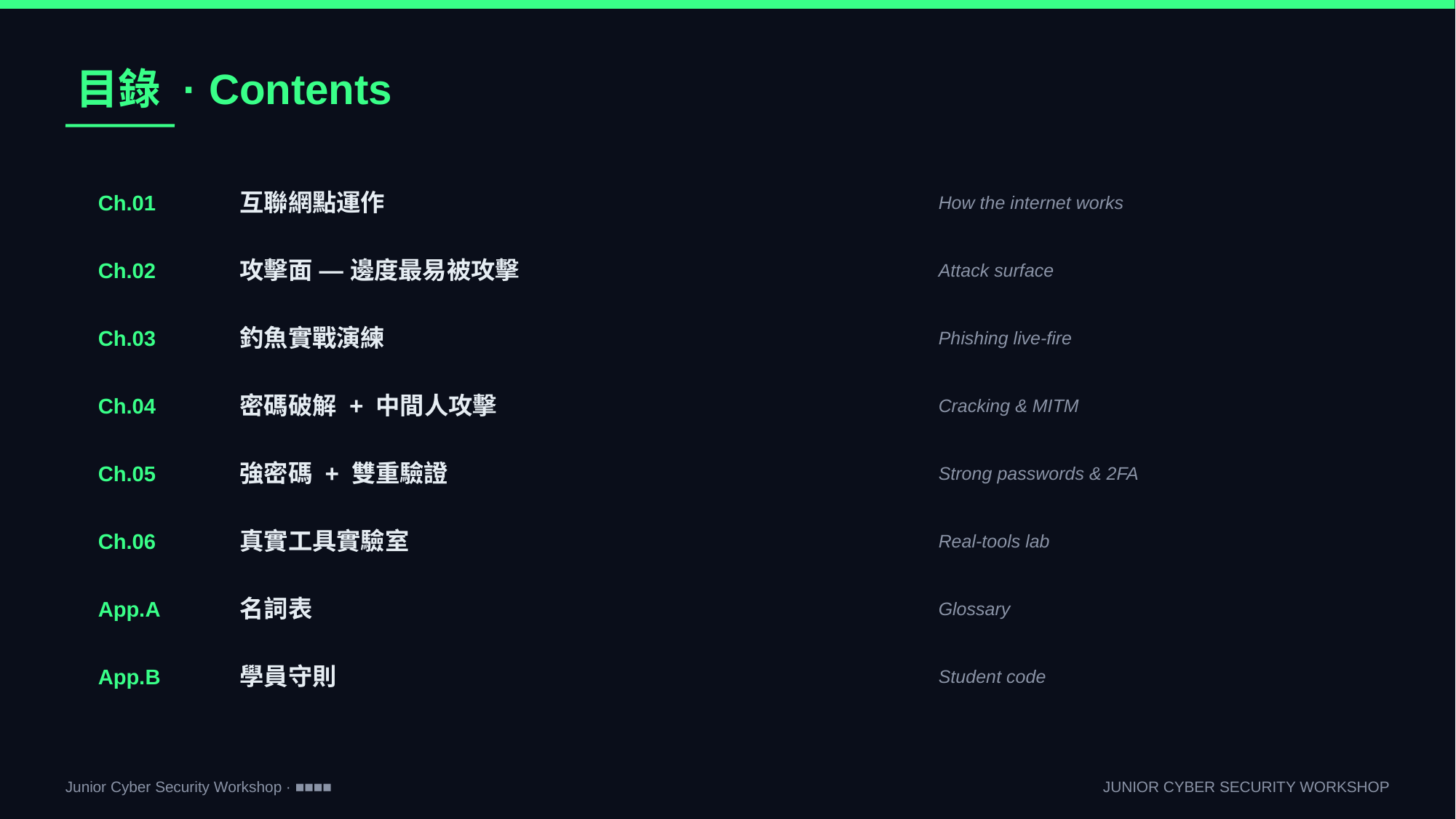

目錄 · Contents

Ch.01
互聯網點運作
How the internet works
Ch.02
攻擊面 — 邊度最易被攻擊
Attack surface
Ch.03
釣魚實戰演練
Phishing live-fire
Ch.04
密碼破解 + 中間人攻擊
Cracking & MITM
Ch.05
強密碼 + 雙重驗證
Strong passwords & 2FA
Ch.06
真實工具實驗室
Real-tools lab
App.A
名詞表
Glossary
App.B
學員守則
Student code